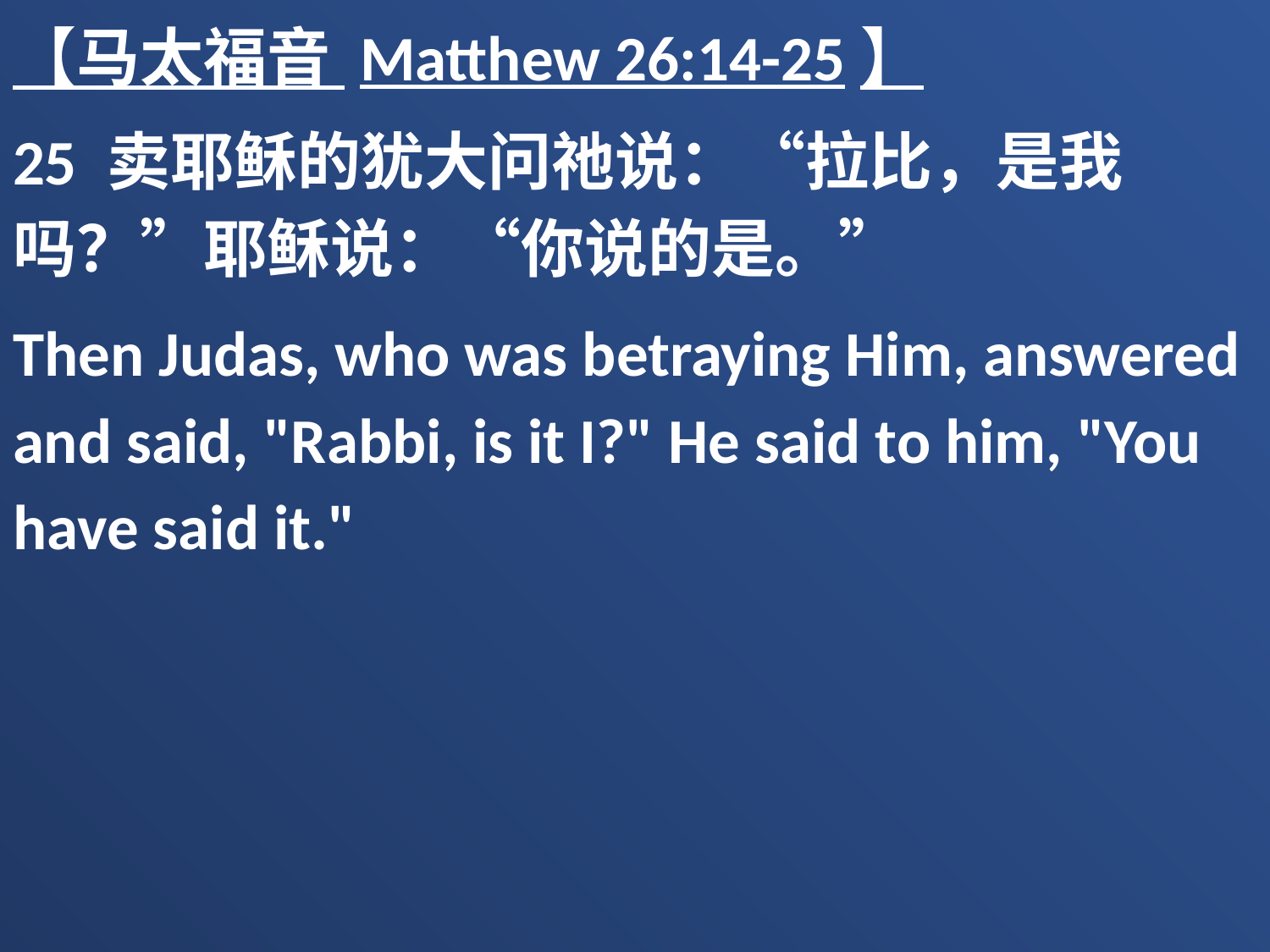

【马太福音 Matthew 26:14-25】
25 卖耶稣的犹大问祂说：“拉比，是我吗？”耶稣说：“你说的是。”
Then Judas, who was betraying Him, answered and said, "Rabbi, is it I?" He said to him, "You have said it."